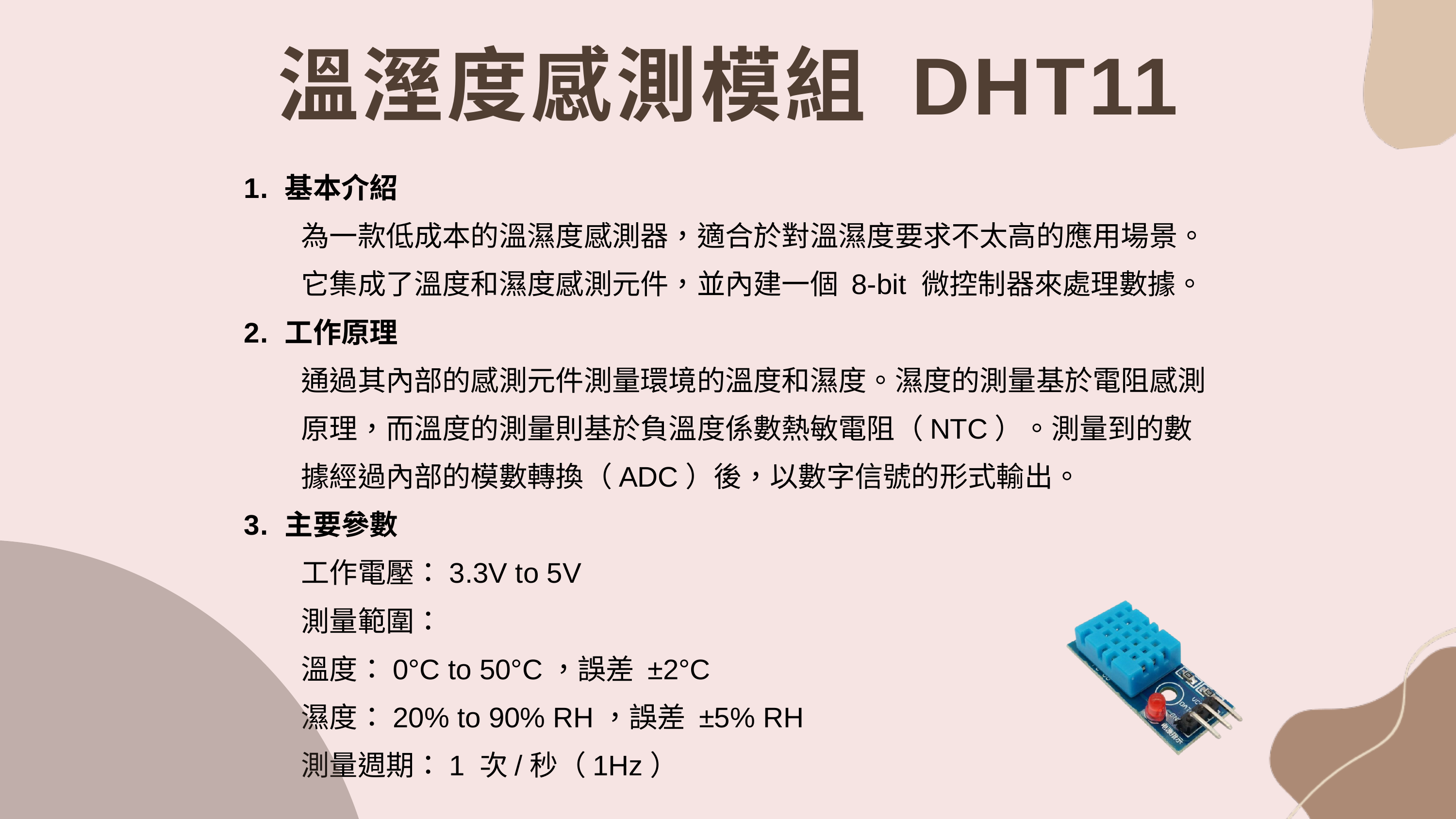

溫溼度感測模組 DHT11
基本介紹
為一款低成本的溫濕度感測器，適合於對溫濕度要求不太高的應用場景。它集成了溫度和濕度感測元件，並內建一個 8-bit 微控制器來處理數據。
工作原理
通過其內部的感測元件測量環境的溫度和濕度。濕度的測量基於電阻感測原理，而溫度的測量則基於負溫度係數熱敏電阻（NTC）。測量到的數據經過內部的模數轉換（ADC）後，以數字信號的形式輸出。
主要參數
工作電壓：3.3V to 5V
測量範圍：
溫度：0°C to 50°C，誤差 ±2°C
濕度：20% to 90% RH，誤差 ±5% RH
測量週期：1 次/秒（1Hz）